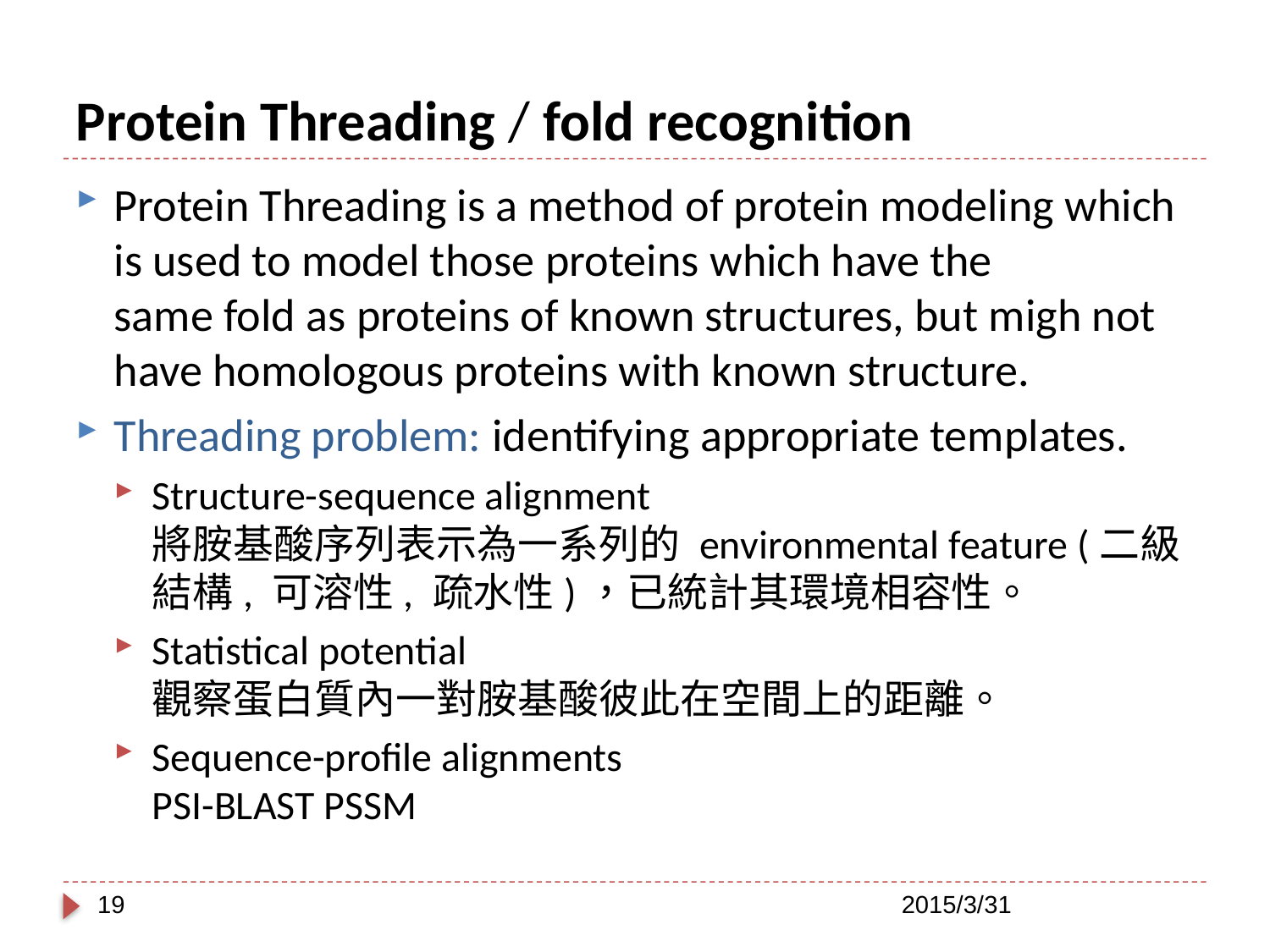

# Protein Threading / fold recognition
Protein Threading is a method of protein modeling which is used to model those proteins which have the same fold as proteins of known structures, but migh not have homologous proteins with known structure.
Threading problem: identifying appropriate templates.
Structure-sequence alignment
將胺基酸序列表示為一系列的 environmental feature (二級結構, 可溶性, 疏水性)，已統計其環境相容性。
Statistical potential
觀察蛋白質內一對胺基酸彼此在空間上的距離。
Sequence-profile alignments
PSI-BLAST PSSM
19
2015/3/31